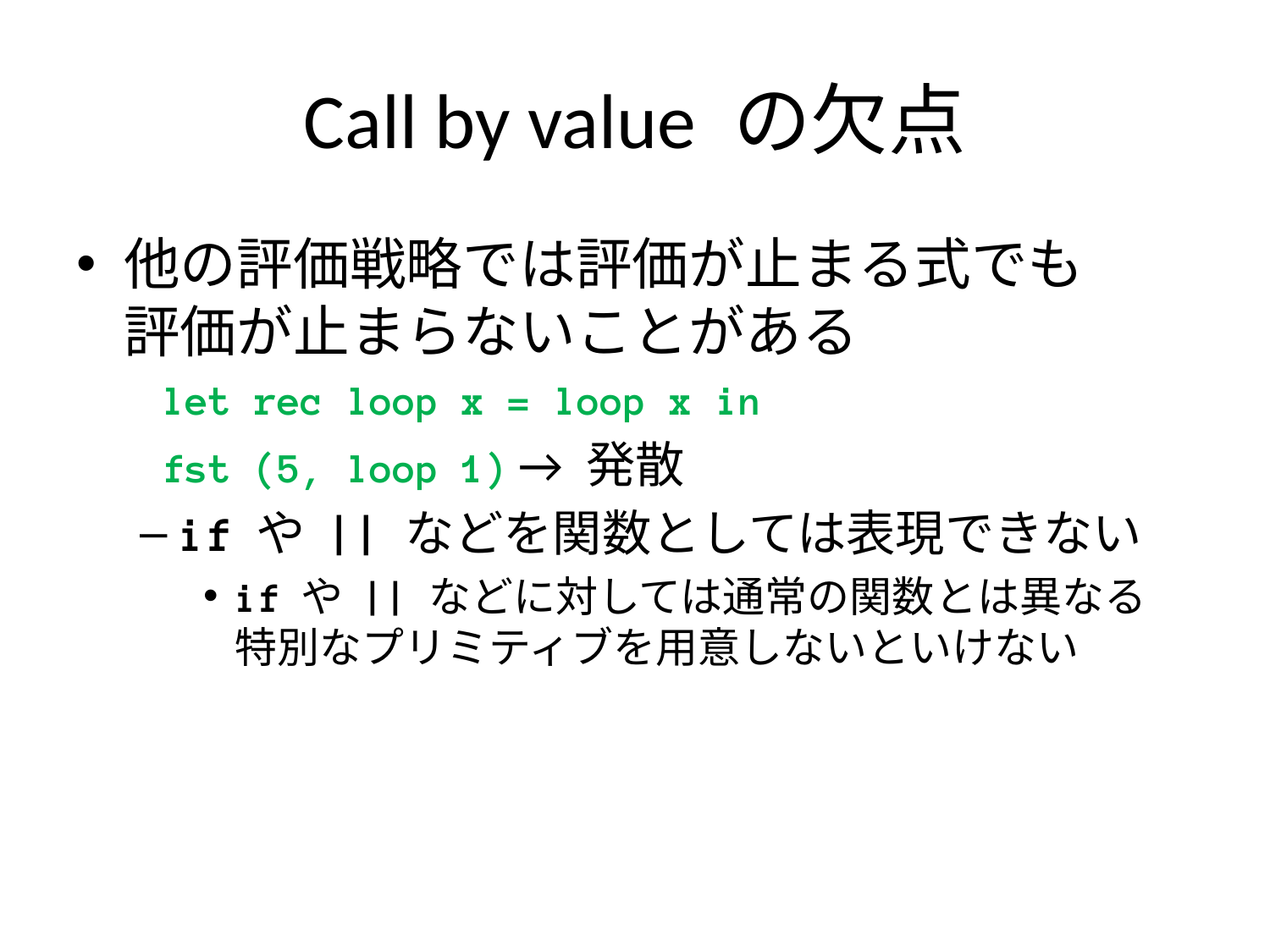

# Call by value の欠点
他の評価戦略では評価が止まる式でも
評価が止まらないことがある
 let rec loop x = loop x in
 fst (5, loop 1) → 発散
if や || などを関数としては表現できない
if や || などに対しては通常の関数とは異なる
特別なプリミティブを用意しないといけない